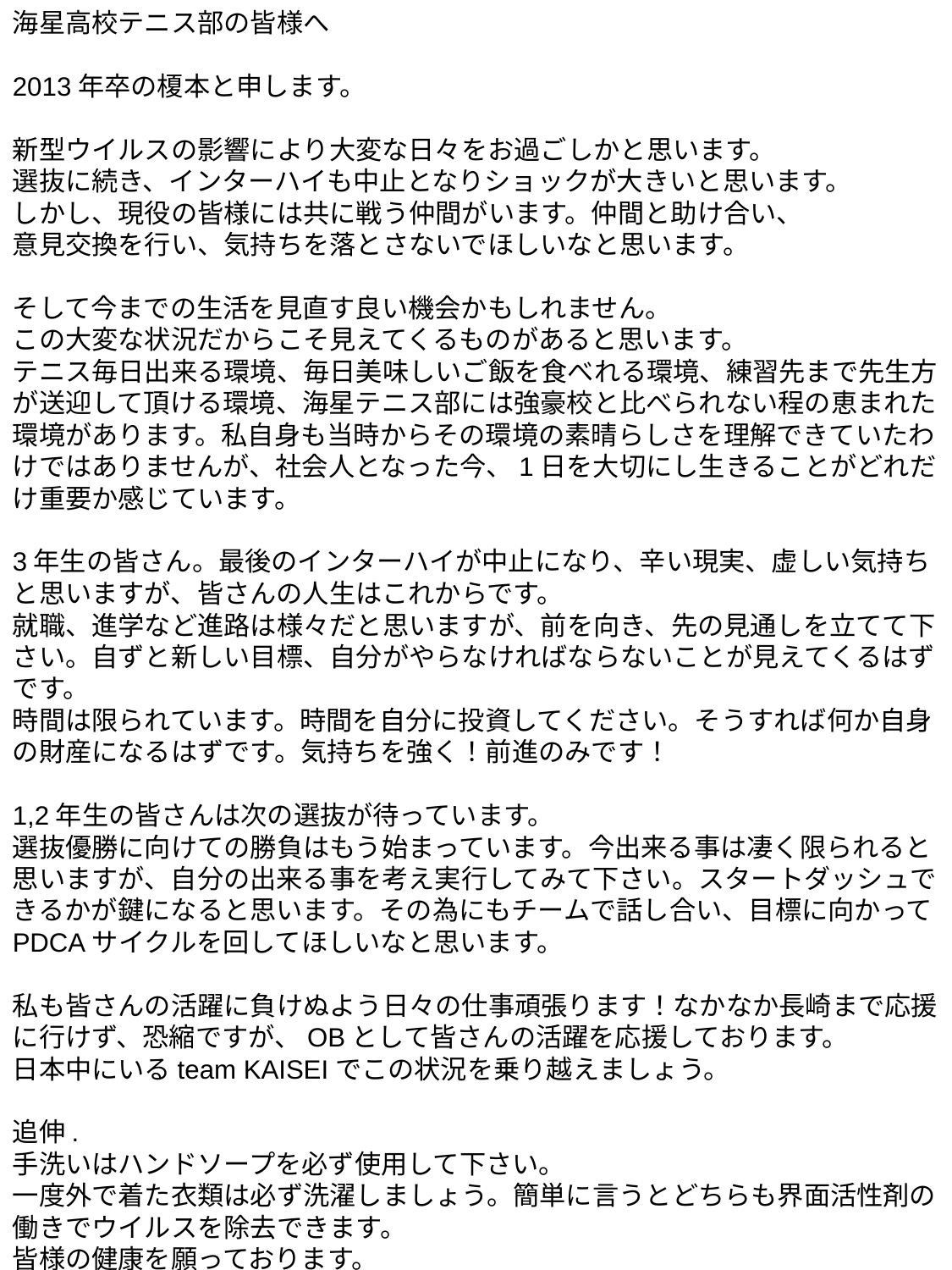

海星高校テニス部の皆様へ

2013年卒の榎本と申します。

新型ウイルスの影響により大変な日々をお過ごしかと思います。
選抜に続き、インターハイも中止となりショックが大きいと思います。
しかし、現役の皆様には共に戦う仲間がいます。仲間と助け合い、
意見交換を行い、気持ちを落とさないでほしいなと思います。

そして今までの生活を見直す良い機会かもしれません。
この大変な状況だからこそ見えてくるものがあると思います。
テニス毎日出来る環境、毎日美味しいご飯を食べれる環境、練習先まで先生方が送迎して頂ける環境、海星テニス部には強豪校と比べられない程の恵まれた環境があります。私自身も当時からその環境の素晴らしさを理解できていたわけではありませんが、社会人となった今、1日を大切にし生きることがどれだけ重要か感じています。

3年生の皆さん。最後のインターハイが中止になり、辛い現実、虚しい気持ちと思いますが、皆さんの人生はこれからです。
就職、進学など進路は様々だと思いますが、前を向き、先の見通しを立てて下さい。自ずと新しい目標、自分がやらなければならないことが見えてくるはずです。
時間は限られています。時間を自分に投資してください。そうすれば何か自身の財産になるはずです。気持ちを強く！前進のみです！

1,2年生の皆さんは次の選抜が待っています。
選抜優勝に向けての勝負はもう始まっています。今出来る事は凄く限られると思いますが、自分の出来る事を考え実行してみて下さい。スタートダッシュできるかが鍵になると思います。その為にもチームで話し合い、目標に向かってPDCAサイクルを回してほしいなと思います。

私も皆さんの活躍に負けぬよう日々の仕事頑張ります！なかなか長崎まで応援に行けず、恐縮ですが、OBとして皆さんの活躍を応援しております。
日本中にいるteam KAISEIでこの状況を乗り越えましょう。

追伸.
手洗いはハンドソープを必ず使用して下さい。
一度外で着た衣類は必ず洗濯しましょう。簡単に言うとどちらも界面活性剤の働きでウイルスを除去できます。
皆様の健康を願っております。